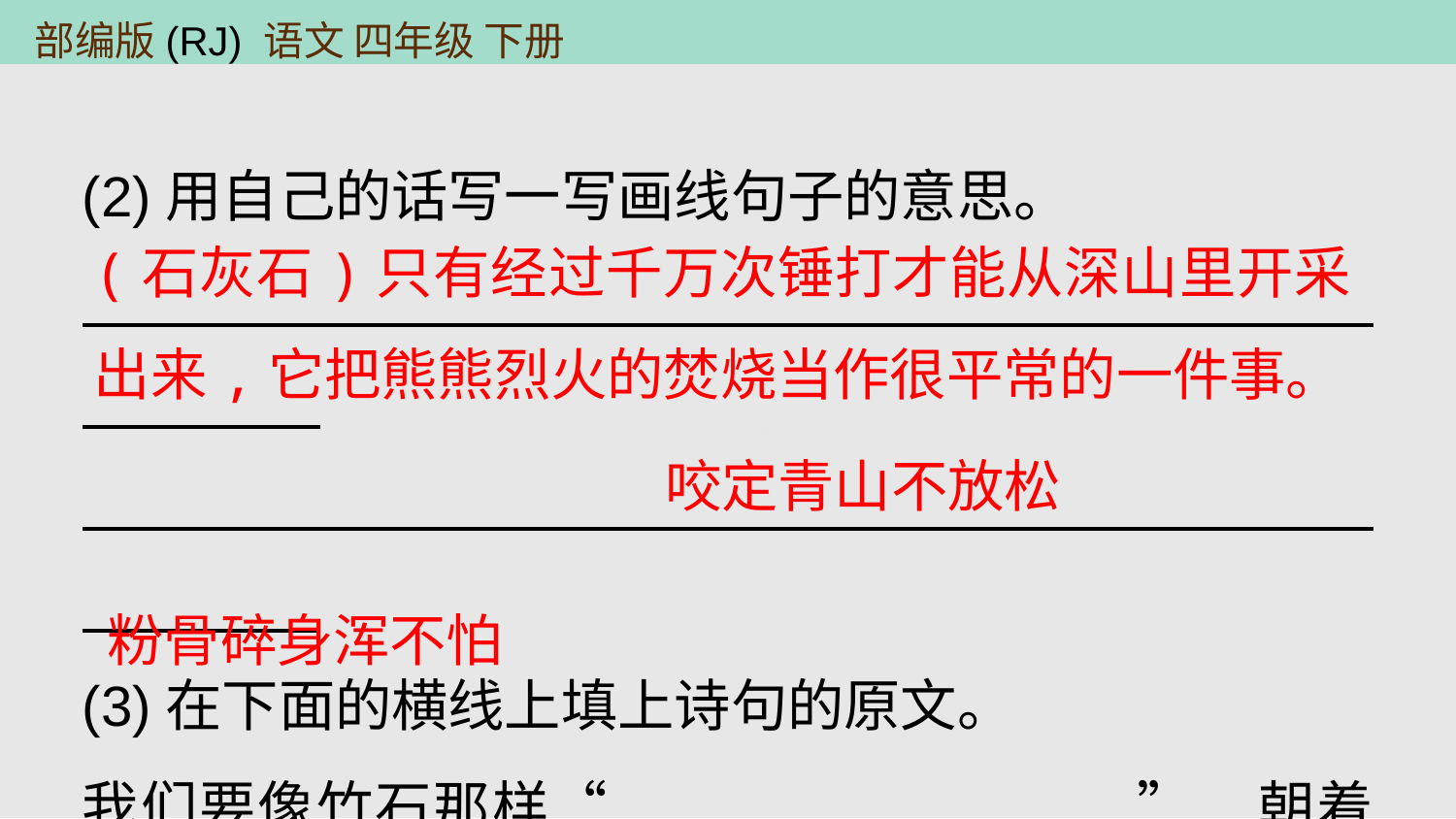

(2)用自己的话写一写画线句子的意思。

(3)在下面的横线上填上诗句的原文。
我们要像竹石那样“　　　　　　　　　”,朝着自己的目标不懈努力;我们更要像石灰石那样“　　　　　　　　 　              ”,把一片清白长留人间。
(石灰石)只有经过千万次锤打才能从深山里开采出来,它把熊熊烈火的焚烧当作很平常的一件事。
咬定青山不放松
粉骨碎身浑不怕